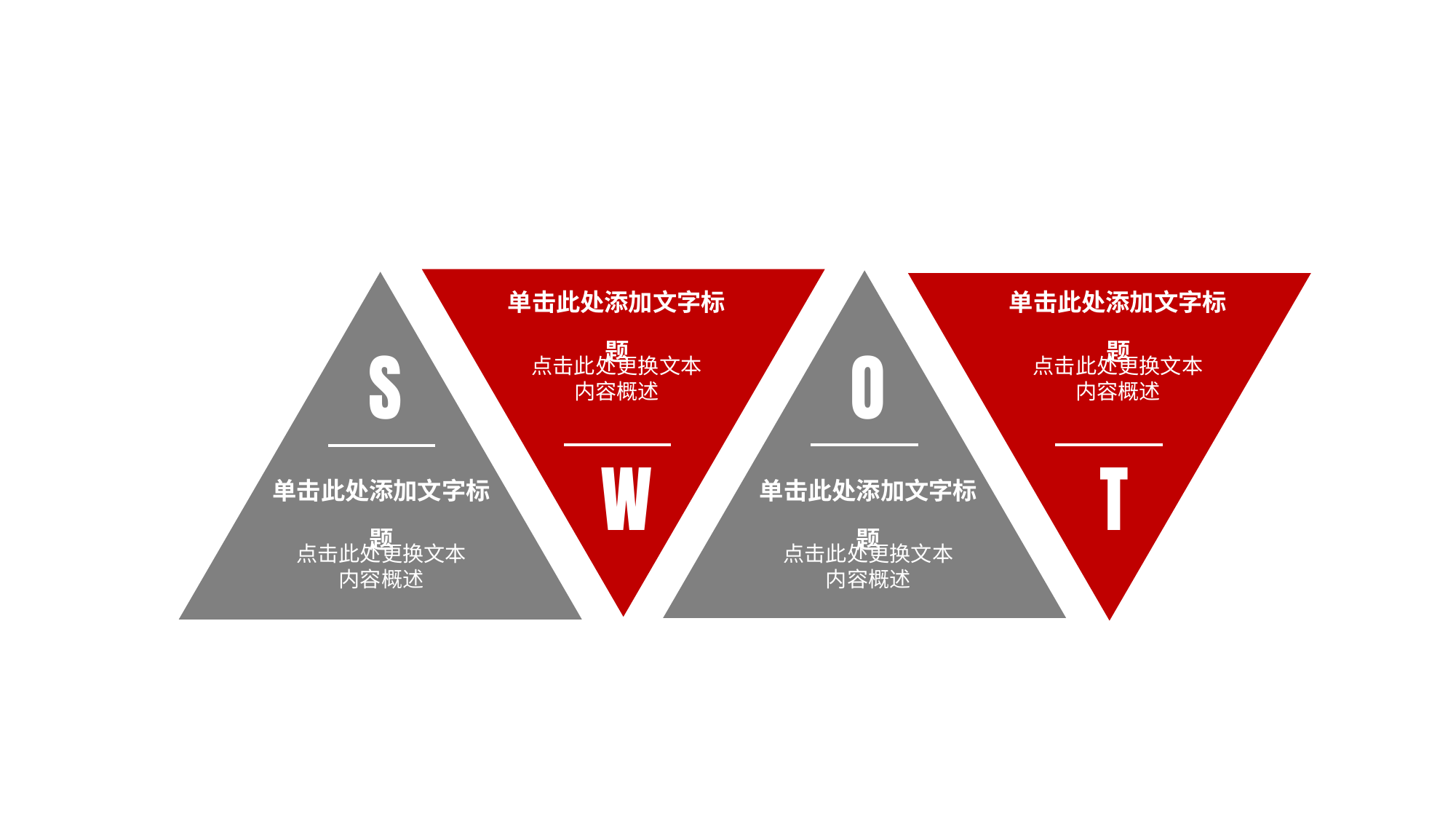

单击此处添加文字标题
点击此处更换文本
内容概述
  W

  O
单击此处添加文字标题
点击此处更换文本
内容概述

  S
单击此处添加文字标题
点击此处更换文本
内容概述

单击此处添加文字标题
点击此处更换文本
内容概述
  T